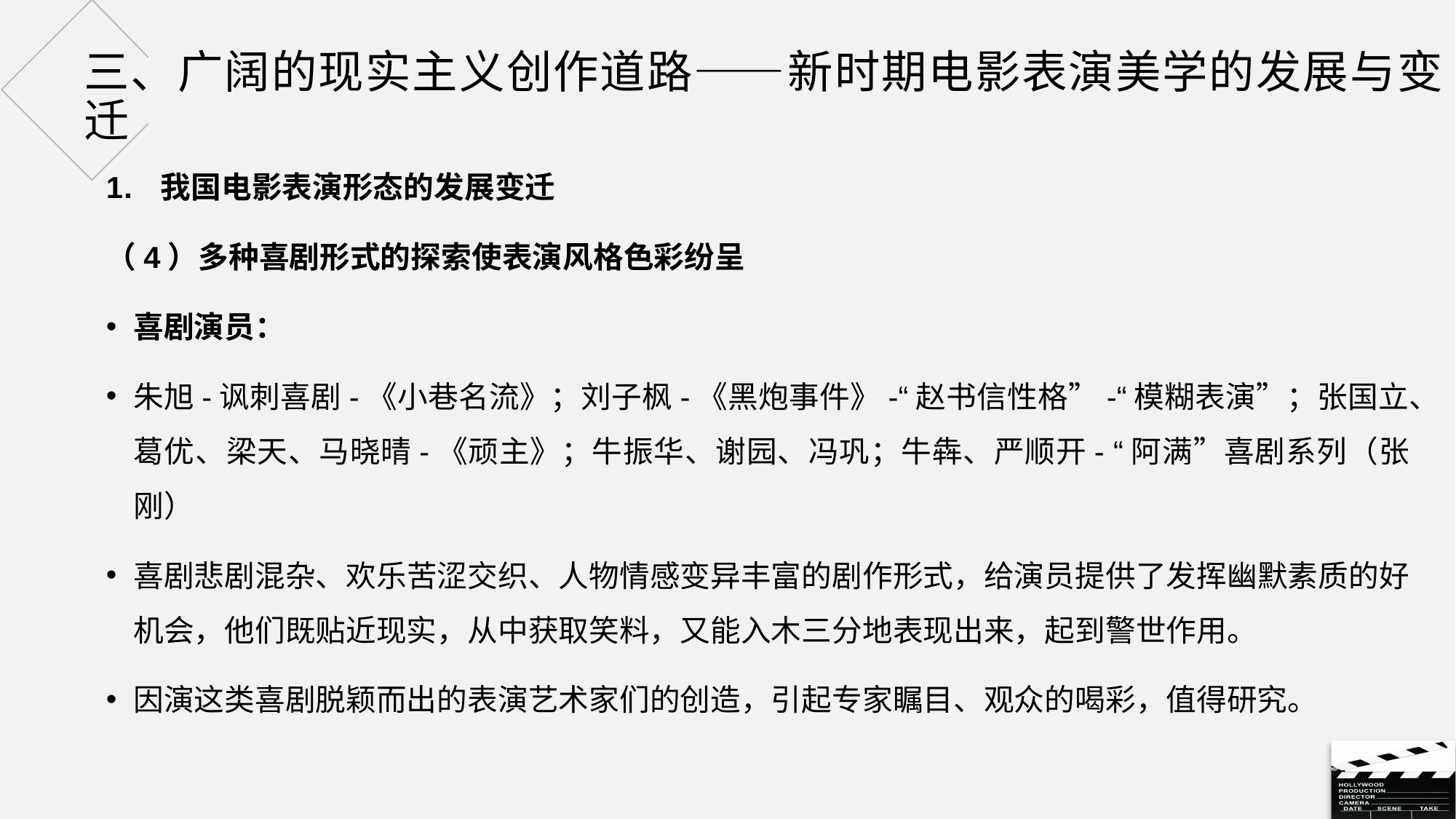

# 三、广阔的现实主义创作道路——新时期电影表演美学的发展与变迁
我国电影表演形态的发展变迁
（4）多种喜剧形式的探索使表演风格色彩纷呈
喜剧演员：
朱旭-讽刺喜剧-《小巷名流》；刘子枫-《黑炮事件》-“赵书信性格”-“模糊表演”；张国立、葛优、梁天、马晓晴-《顽主》；牛振华、谢园、冯巩；牛犇、严顺开- “阿满”喜剧系列（张刚）
喜剧悲剧混杂、欢乐苦涩交织、人物情感变异丰富的剧作形式，给演员提供了发挥幽默素质的好机会，他们既贴近现实，从中获取笑料，又能入木三分地表现出来，起到警世作用。
因演这类喜剧脱颖而出的表演艺术家们的创造，引起专家瞩目、观众的喝彩，值得研究。